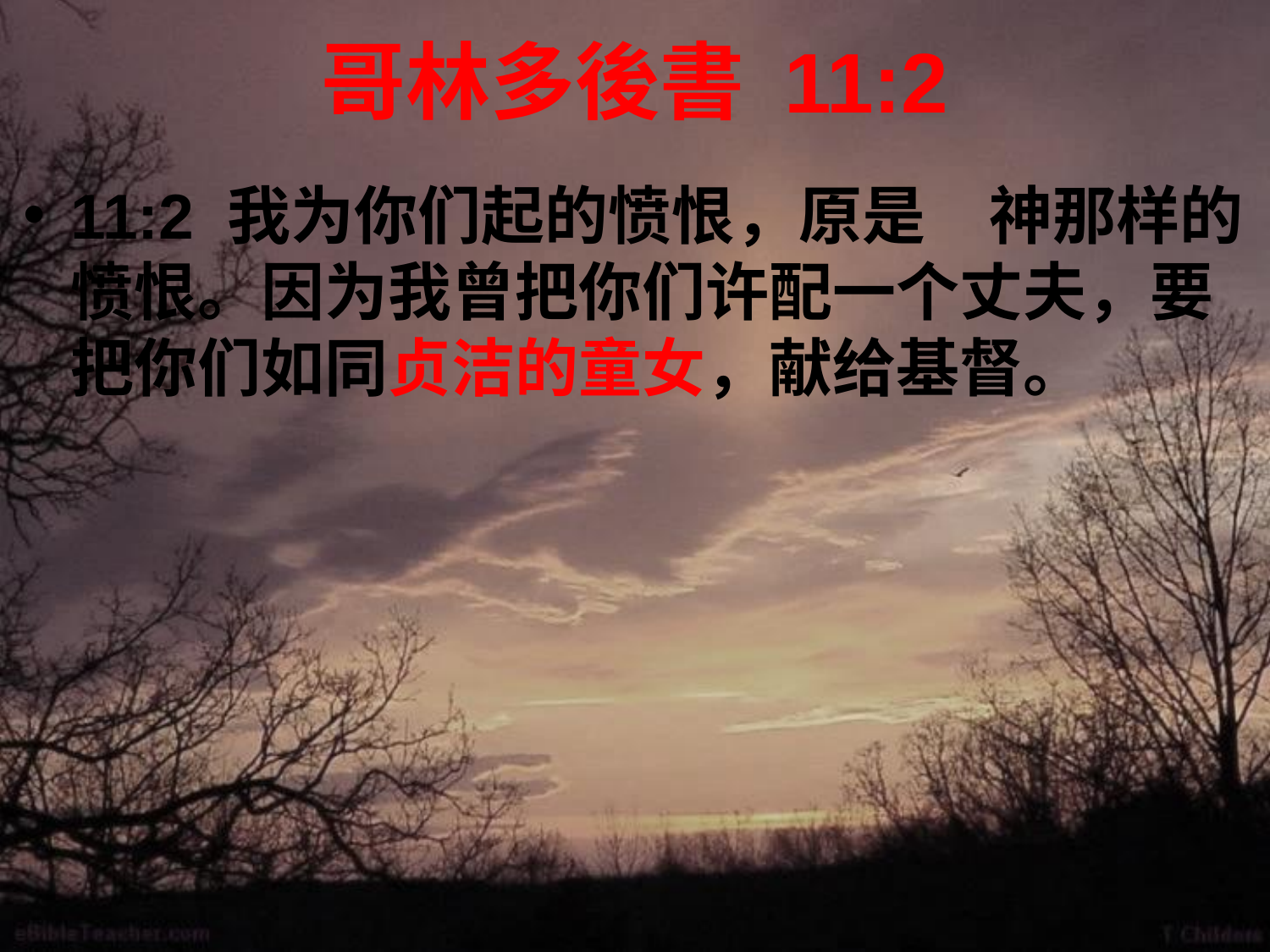

# 哥林多後書 11:2
11:2 我为你们起的愤恨，原是　神那样的愤恨。因为我曾把你们许配一个丈夫，要把你们如同贞洁的童女，献给基督。